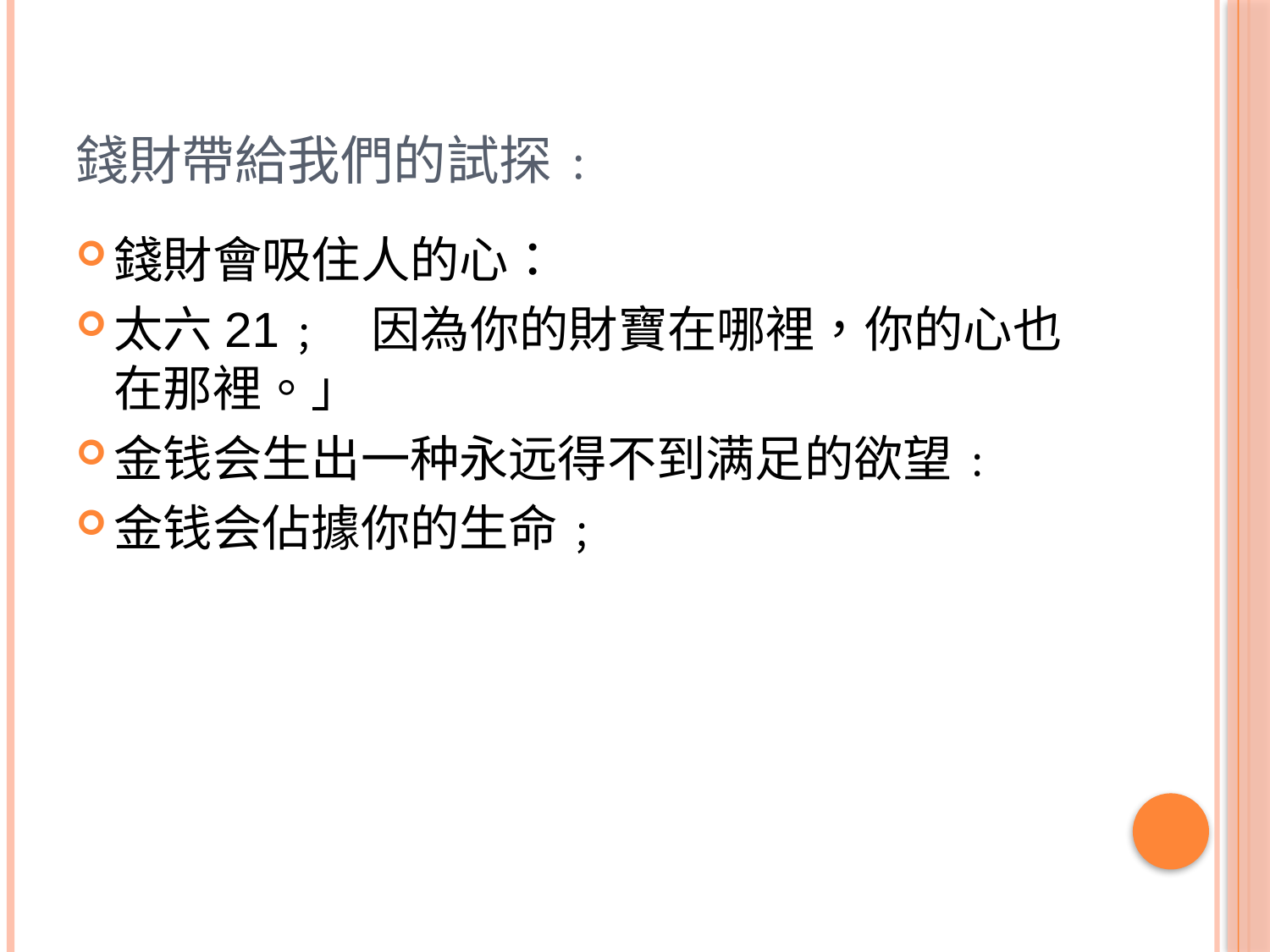

# 錢財帶給我們的試探﹕
錢財會吸住人的心：
太六21﹔  因為你的財寶在哪裡，你的心也在那裡。」
金钱会生出一种永远得不到满足的欲望﹕
金钱会佔據你的生命﹔